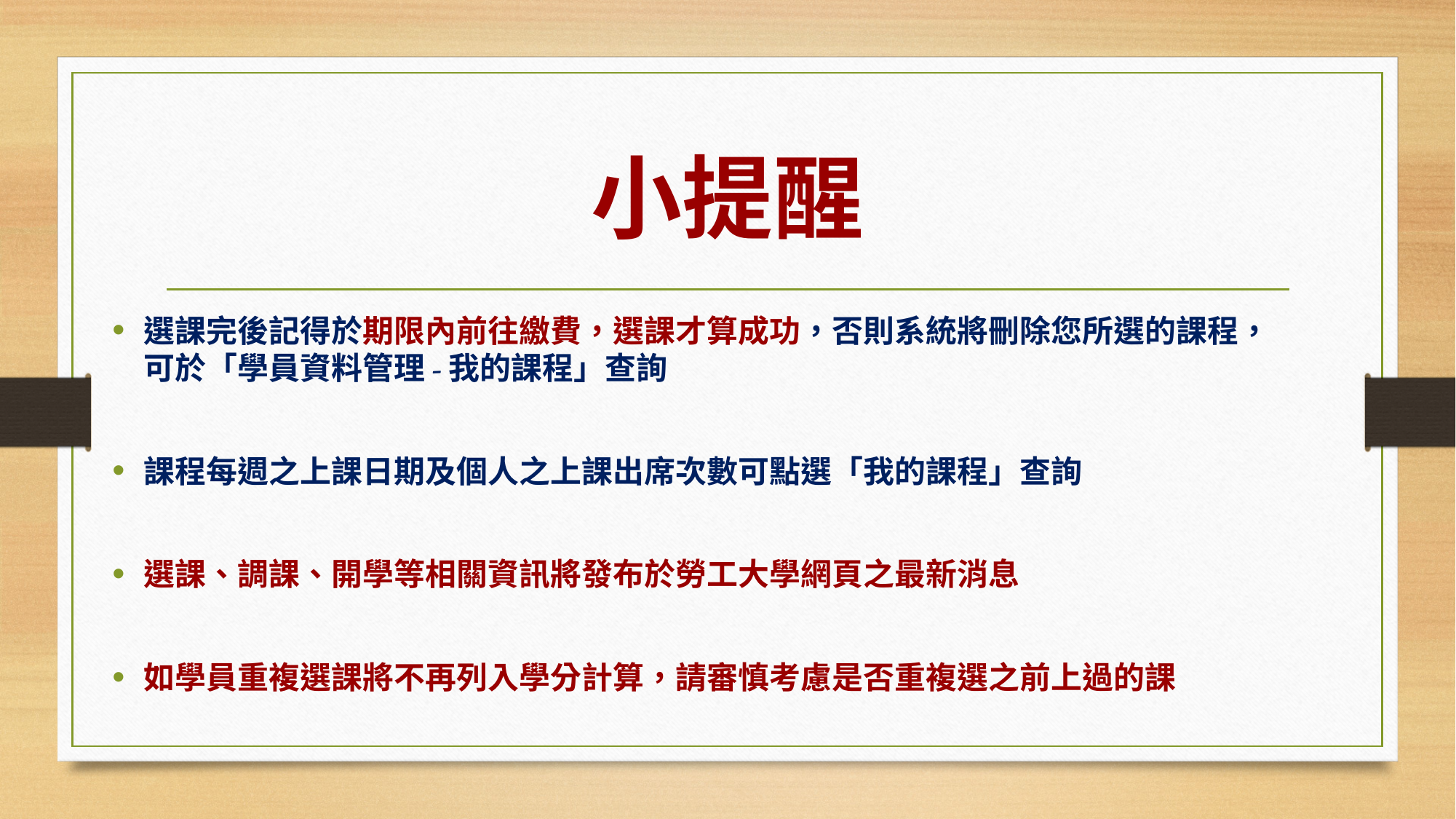

# 小提醒
選課完後記得於期限內前往繳費，選課才算成功，否則系統將刪除您所選的課程，可於「學員資料管理-我的課程」查詢

課程每週之上課日期及個人之上課出席次數可點選「我的課程」查詢

選課、調課、開學等相關資訊將發布於勞工大學網頁之最新消息

如學員重複選課將不再列入學分計算，請審慎考慮是否重複選之前上過的課